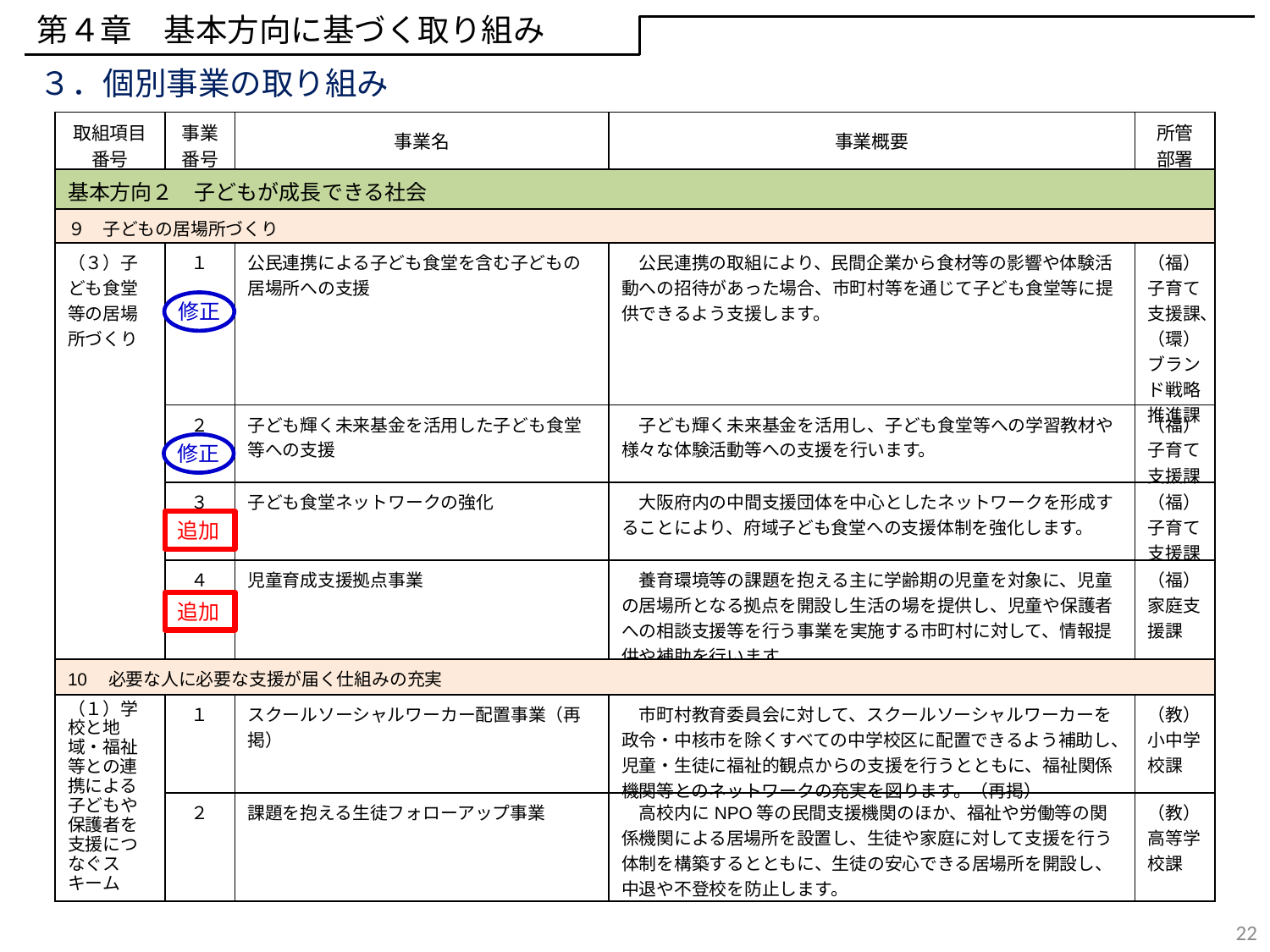

第４章　基本方向に基づく取り組み
３．個別事業の取り組み
| 取組項目 番号 | 事業 番号 | 事業名 | 事業概要 | 所管 部署 |
| --- | --- | --- | --- | --- |
| 基本方向２　子どもが成長できる社会 |  |  |  |  |
| ９　子どもの居場所づくり |  |  |  |  |
| （３）子ども食堂等の居場所づくり | １ | 公民連携による子ども食堂を含む子どもの居場所への支援 | 公民連携の取組により、民間企業から食材等の影響や体験活動への招待があった場合、市町村等を通じて子ども食堂等に提供できるよう支援します。 | （福）子育て支援課、（環）ブランド戦略推進課 |
|  | ２ | 子ども輝く未来基金を活用した子ども食堂等への支援 | 子ども輝く未来基金を活用し、子ども食堂等への学習教材や様々な体験活動等への支援を行います。 | （福）子育て支援課 |
|  | ３ | 子ども食堂ネットワークの強化 | 大阪府内の中間支援団体を中心としたネットワークを形成することにより、府域子ども食堂への支援体制を強化します。 | （福）子育て支援課 |
|  | ４ | 児童育成支援拠点事業 | 養育環境等の課題を抱える主に学齢期の児童を対象に、児童の居場所となる拠点を開設し生活の場を提供し、児童や保護者への相談支援等を行う事業を実施する市町村に対して、情報提供や補助を行います。 | （福）家庭支援課 |
| 10　必要な人に必要な支援が届く仕組みの充実 |  |  |  |  |
| （１）学校と地域・福祉等との連携による子どもや保護者を支援につなぐスキーム | １ | スクールソーシャルワーカー配置事業（再掲） | 市町村教育委員会に対して、スクールソーシャルワーカーを政令・中核市を除くすべての中学校区に配置できるよう補助し、児童・生徒に福祉的観点からの支援を行うとともに、福祉関係機関等とのネットワークの充実を図ります。（再掲） | （教）小中学校課 |
|  | ２ | 課題を抱える生徒フォローアップ事業 | 高校内にNPO等の民間支援機関のほか、福祉や労働等の関係機関による居場所を設置し、生徒や家庭に対して支援を行う体制を構築するとともに、生徒の安心できる居場所を開設し、中退や不登校を防止します。 | （教）高等学校課 |

修正

修正
追加
追加
22